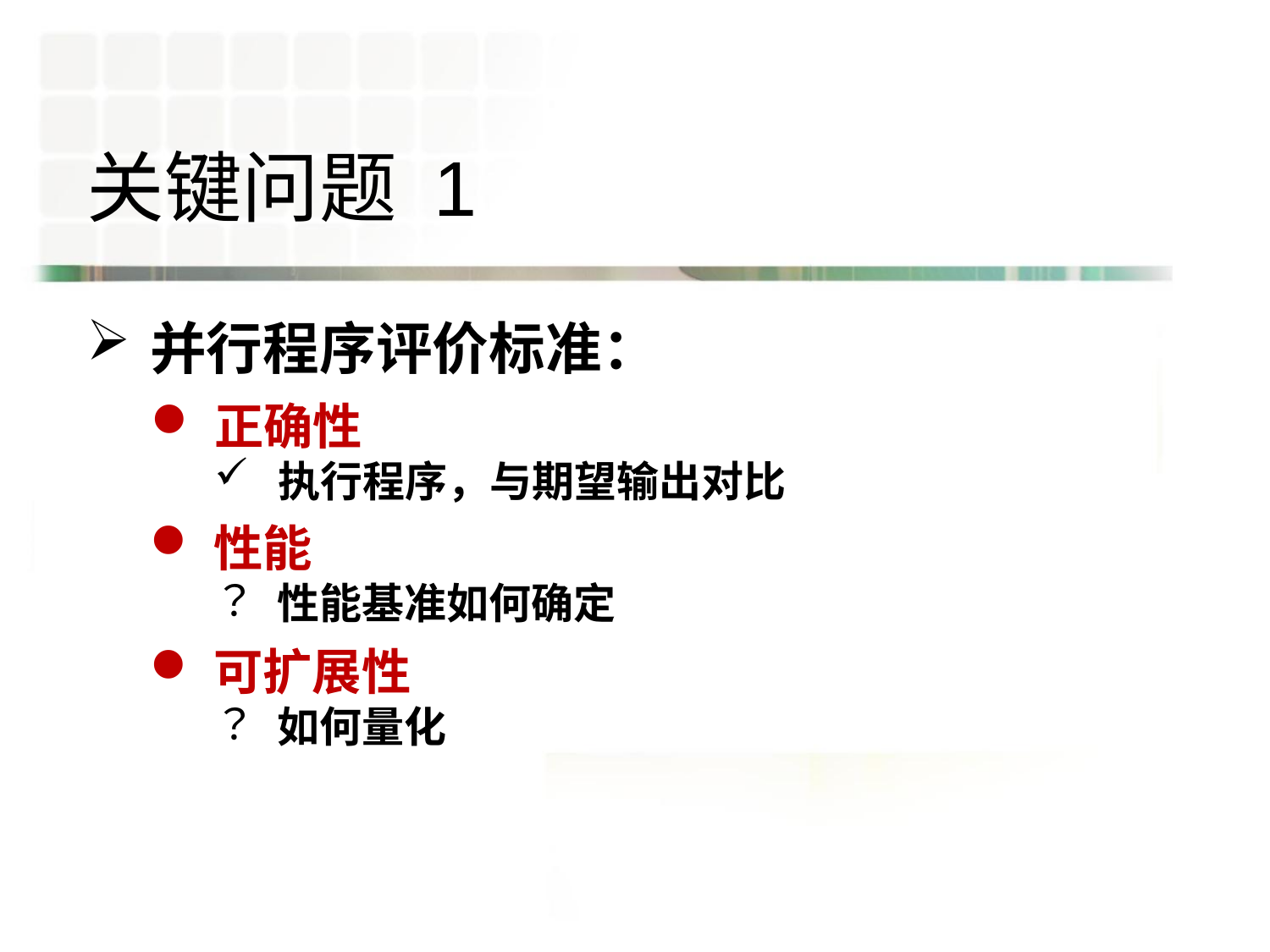

# 关键问题 1
并行程序评价标准：
正确性
执行程序，与期望输出对比
性能
性能基准如何确定
可扩展性
如何量化